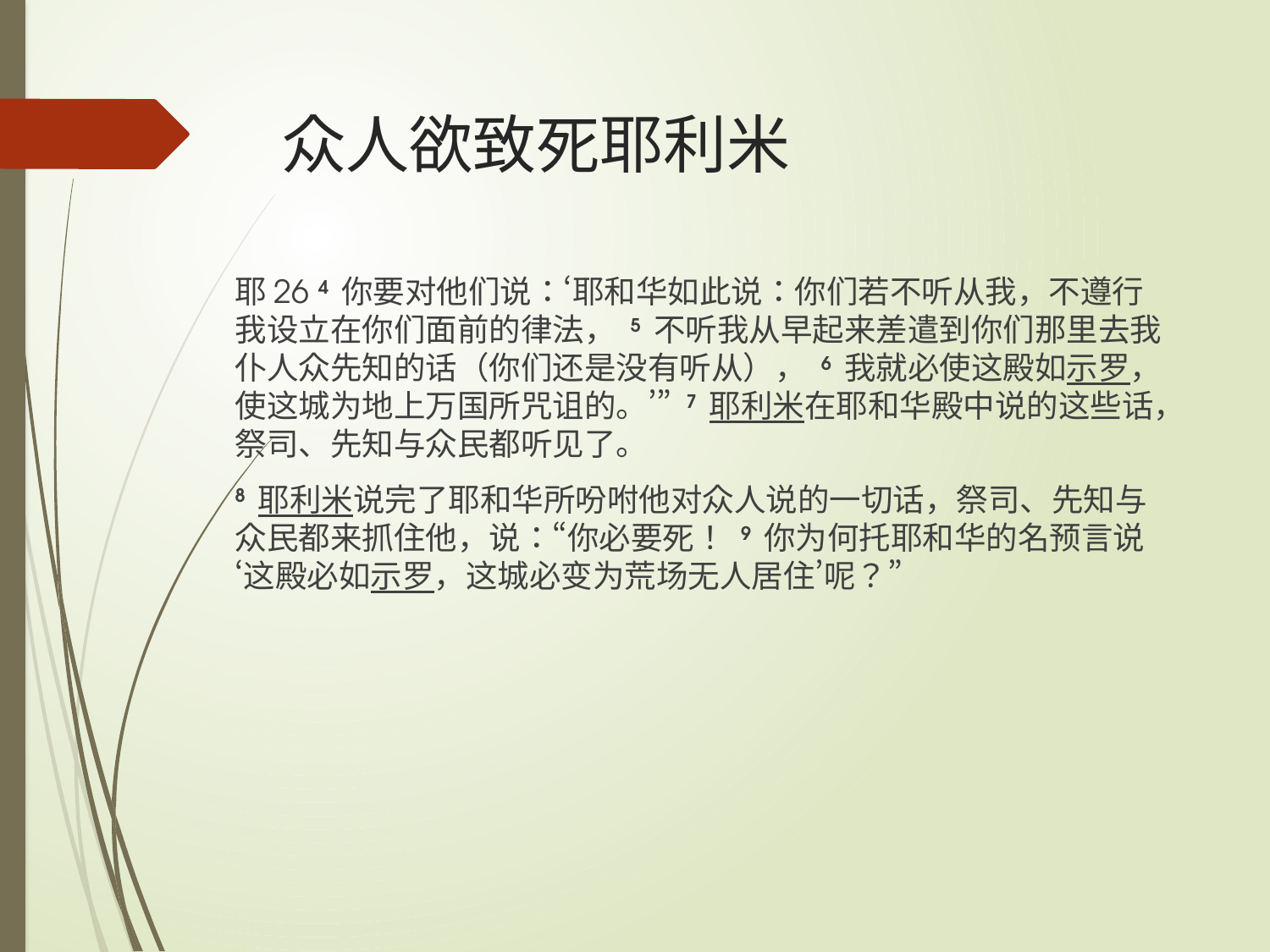

# 众人欲致死耶利米
耶26 4 你要对他们说：‘耶和华如此说：你们若不听从我，不遵行我设立在你们面前的律法， 5 不听我从早起来差遣到你们那里去我仆人众先知的话（你们还是没有听从）， 6 我就必使这殿如示罗，使这城为地上万国所咒诅的。’” 7 耶利米在耶和华殿中说的这些话，祭司、先知与众民都听见了。
8 耶利米说完了耶和华所吩咐他对众人说的一切话，祭司、先知与众民都来抓住他，说：“你必要死！ 9 你为何托耶和华的名预言说‘这殿必如示罗，这城必变为荒场无人居住’呢？”